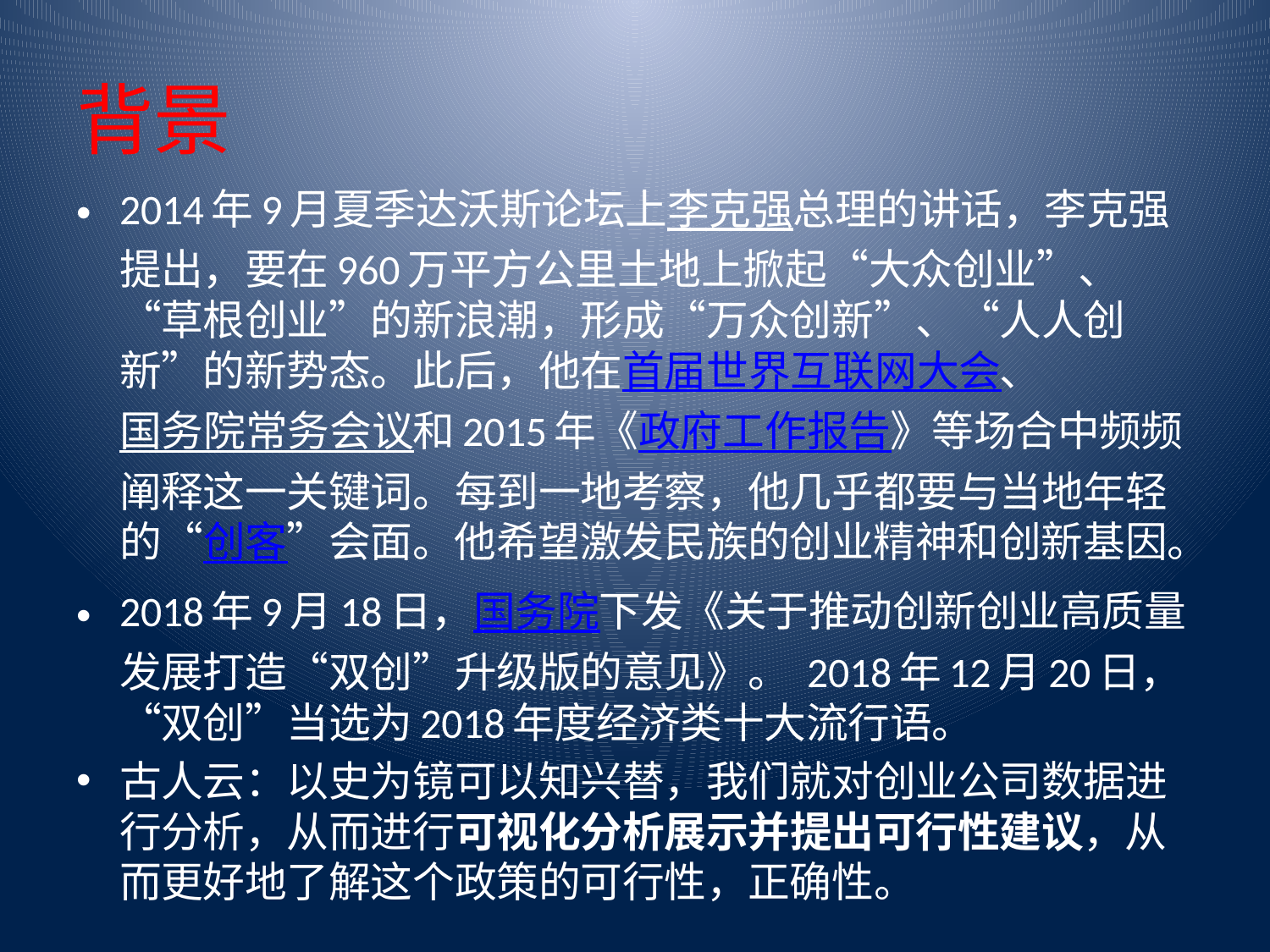

# 背景
2014年9月夏季达沃斯论坛上李克强总理的讲话，李克强提出，要在960万平方公里土地上掀起“大众创业”、“草根创业”的新浪潮，形成“万众创新”、“人人创新”的新势态。此后，他在首届世界互联网大会、国务院常务会议和2015年《政府工作报告》等场合中频频阐释这一关键词。每到一地考察，他几乎都要与当地年轻的“创客”会面。他希望激发民族的创业精神和创新基因。
2018年9月18日，国务院下发《关于推动创新创业高质量发展打造“双创”升级版的意见》。 2018年12月20日，“双创”当选为2018年度经济类十大流行语。
古人云：以史为镜可以知兴替，我们就对创业公司数据进行分析，从而进行可视化分析展示并提出可行性建议，从而更好地了解这个政策的可行性，正确性。